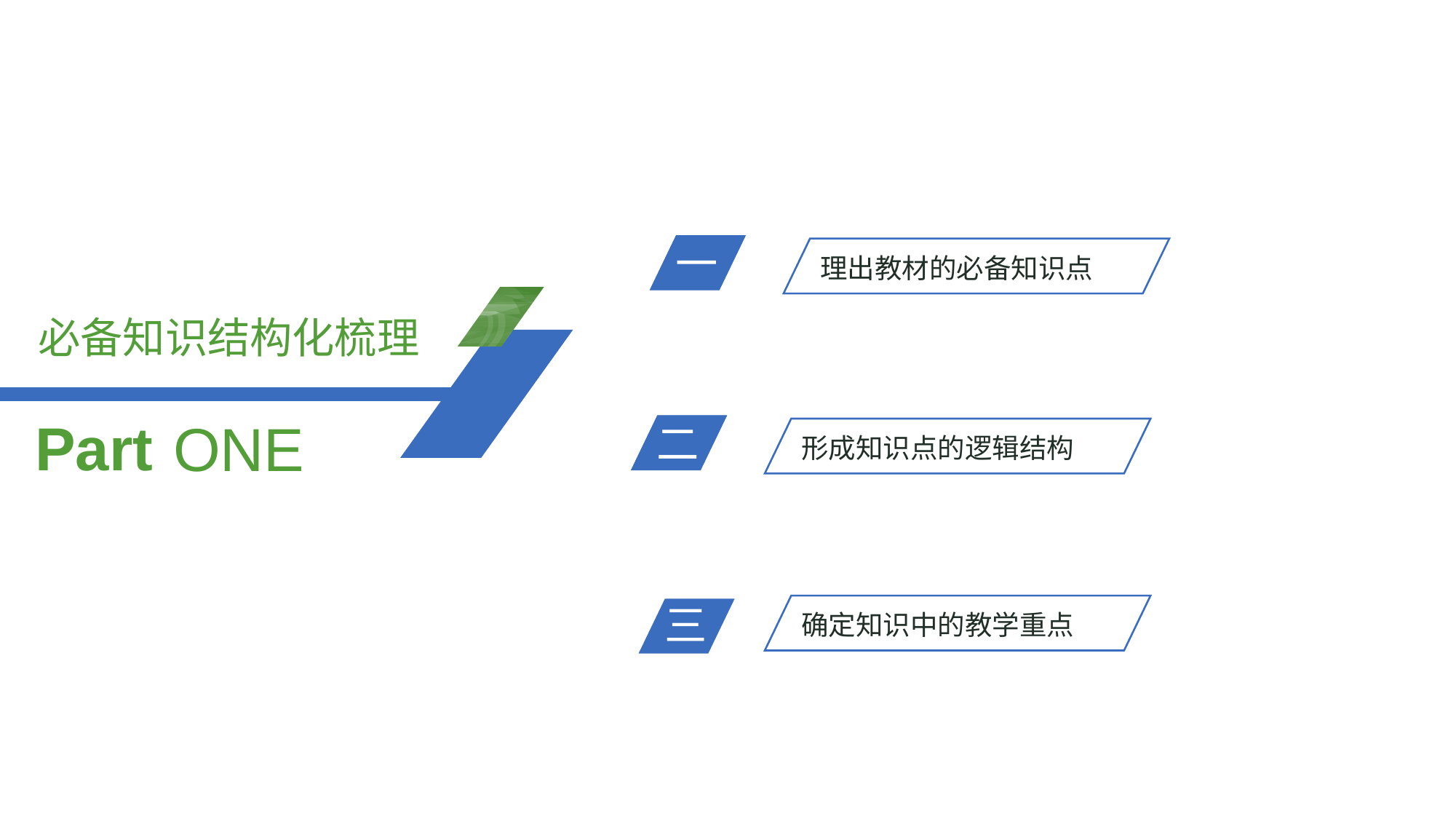

一

01

理出教材的必备知识点
必备知识结构化梳理
ONE
二

01

形成知识点的逻辑结构
三

确定知识中的教学重点